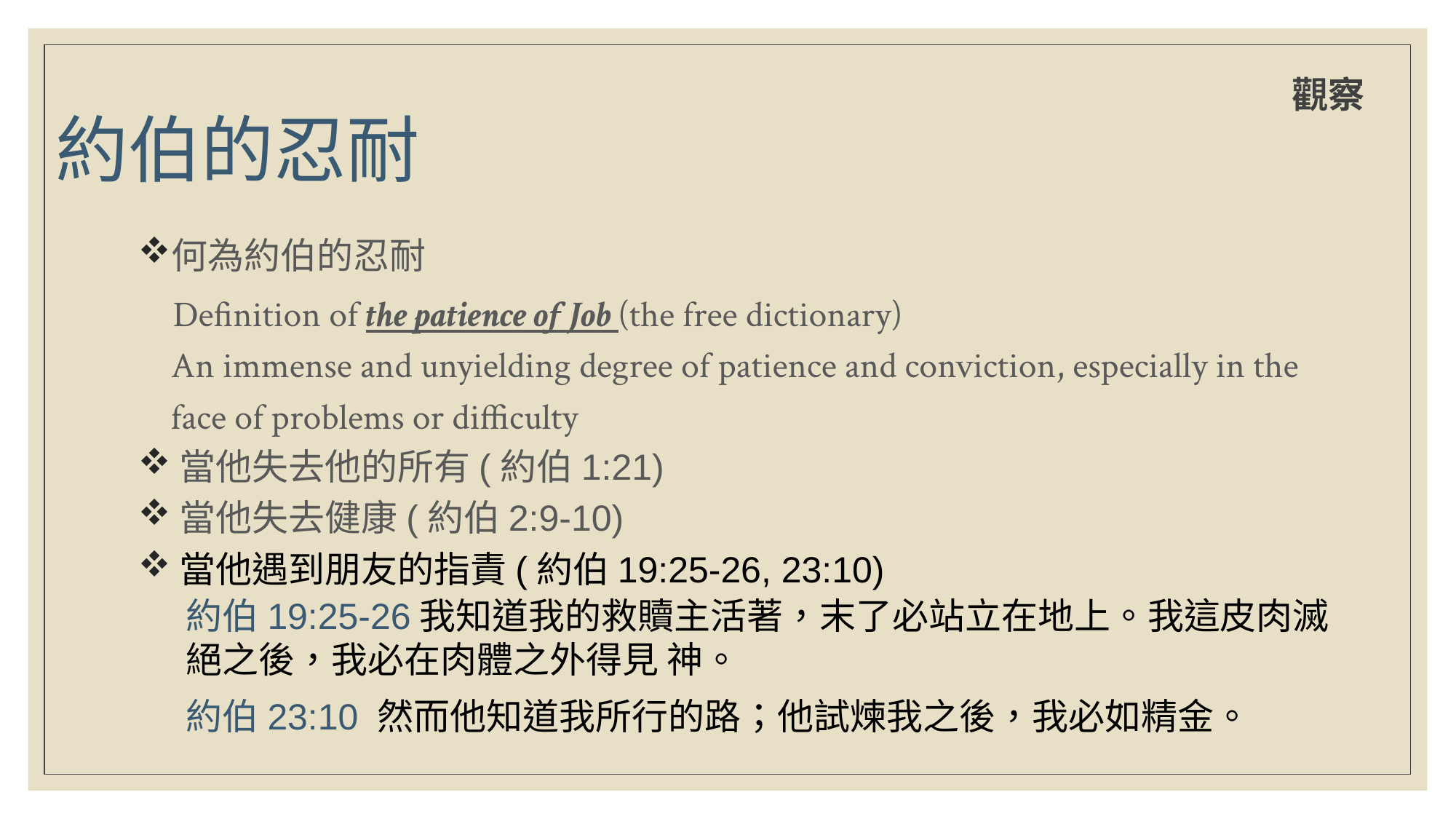

# 約伯的忍耐
觀察
何為約伯的忍耐
Definition of the patience of Job (the free dictionary)
An immense and unyielding degree of patience and conviction, especially in the
face of problems or difficulty
當他失去他的所有(約伯1:21)
當他失去健康(約伯2:9-10)
當他遇到朋友的指責(約伯19:25-26, 23:10)

約伯19:25-26我知道我的救贖主活著，末了必站立在地上。我這皮肉滅絕之後，我必在肉體之外得見 神。
約伯23:10 然而他知道我所行的路；他試煉我之後，我必如精金。